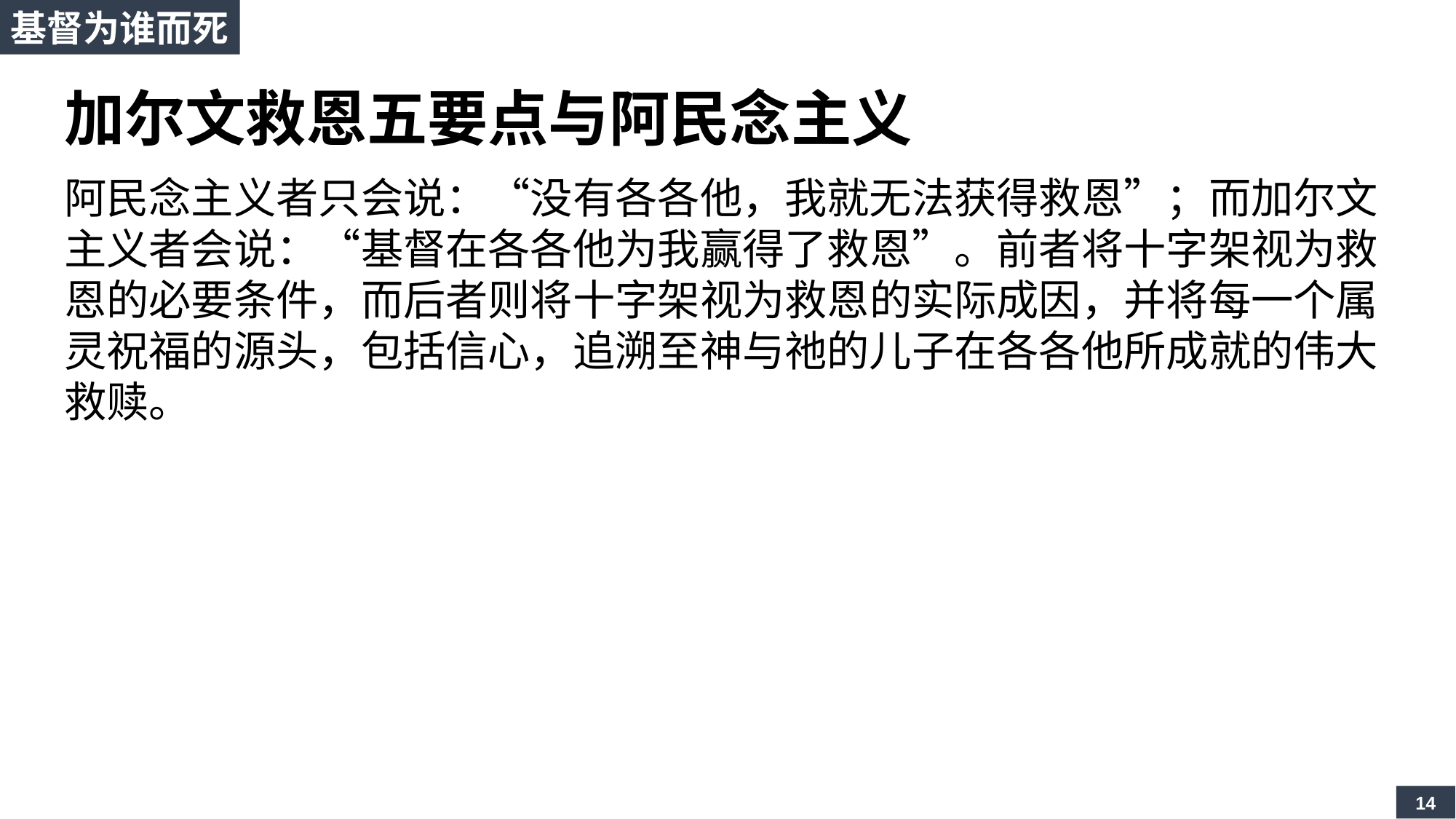

基督为谁而死
加尔文救恩五要点与阿民念主义
阿民念主义者只会说：“没有各各他，我就无法获得救恩”；而加尔文主义者会说：“基督在各各他为我赢得了救恩”。前者将十字架视为救恩的必要条件，而后者则将十字架视为救恩的实际成因，并将每一个属灵祝福的源头，包括信心，追溯至神与祂的儿子在各各他所成就的伟大救赎。
14